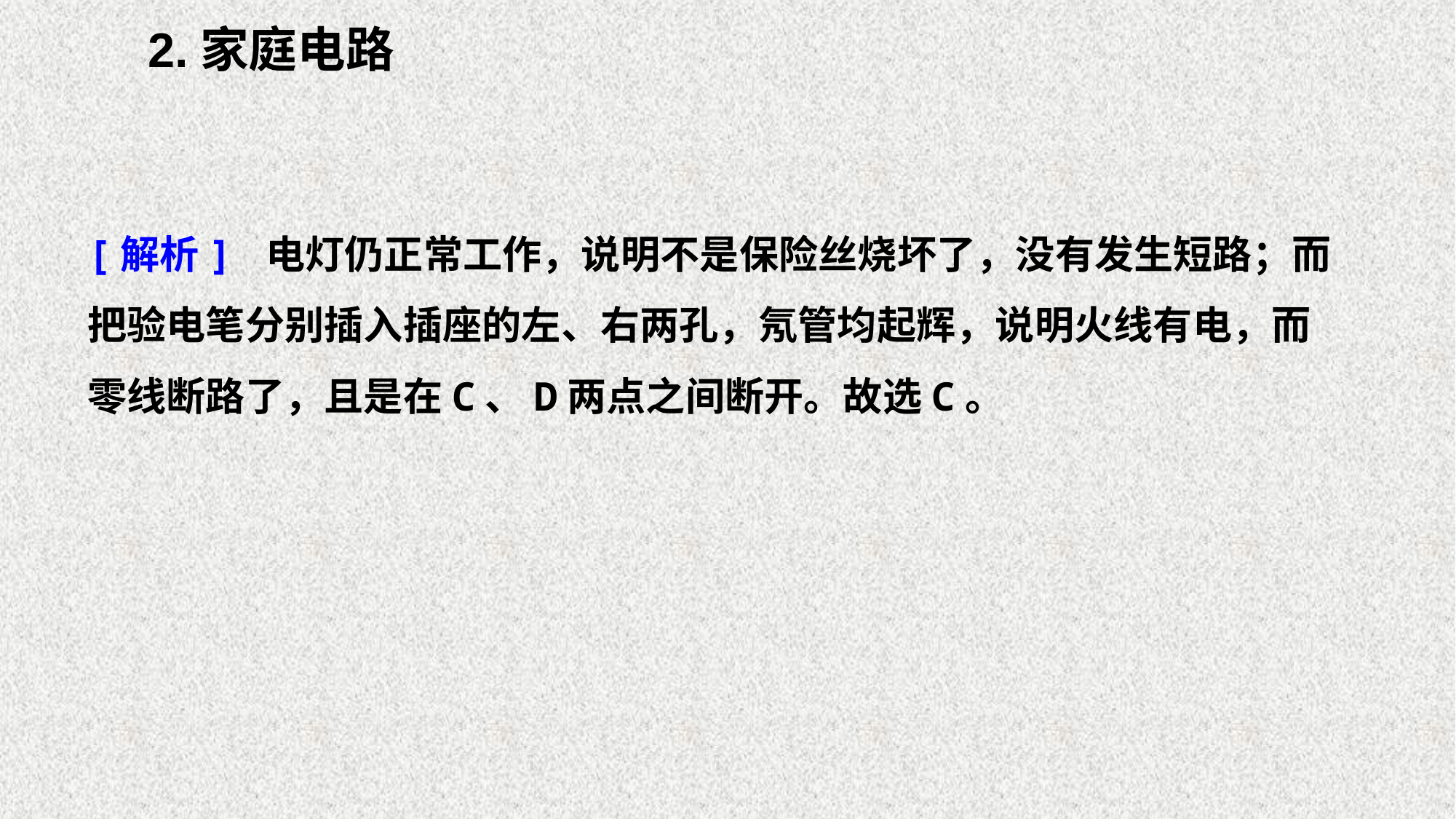

2.家庭电路
[解析] 电灯仍正常工作，说明不是保险丝烧坏了，没有发生短路；而把验电笔分别插入插座的左、右两孔，氖管均起辉，说明火线有电，而零线断路了，且是在C、D两点之间断开。故选C。